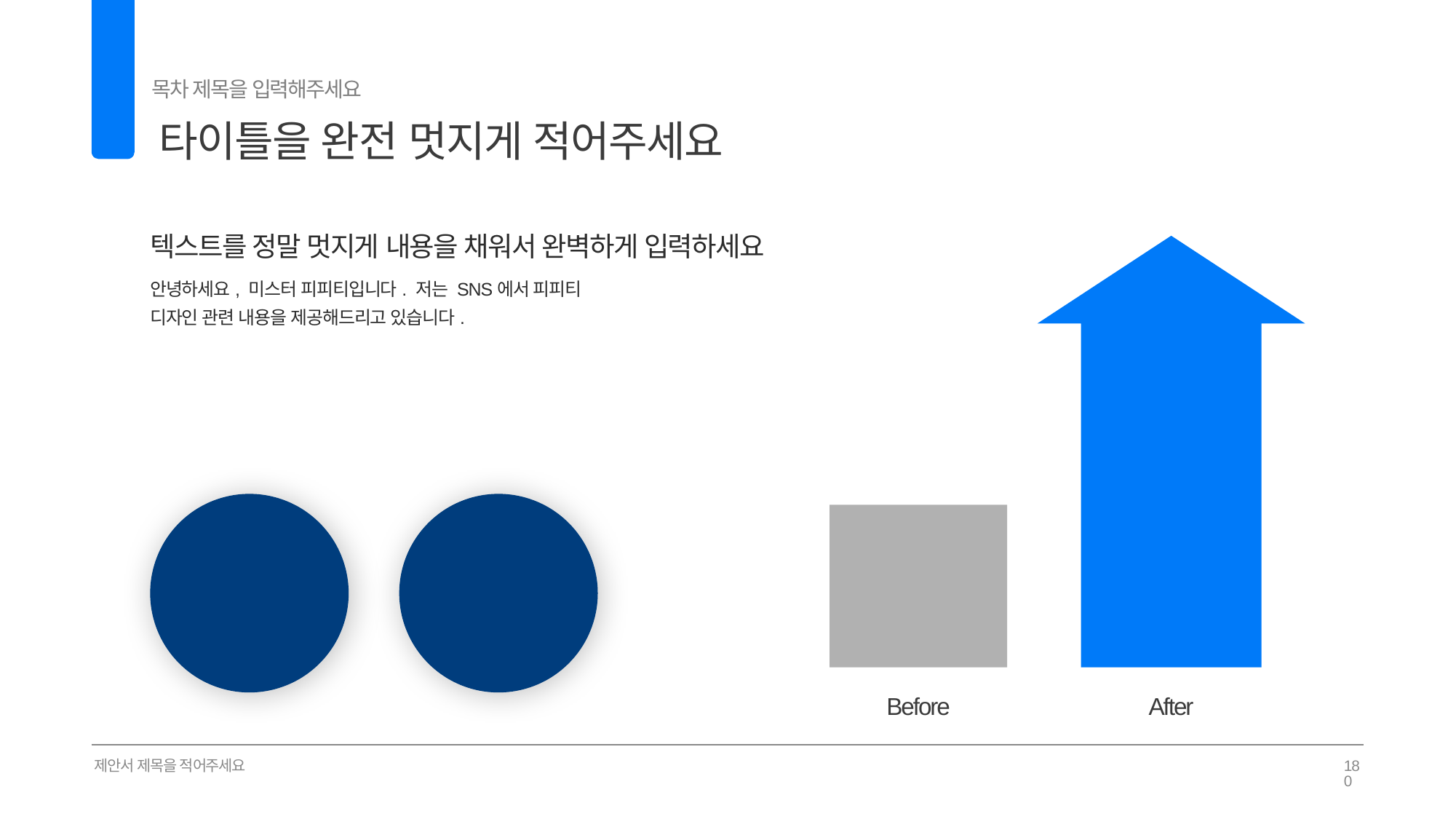

목차 제목을 입력해주세요
타이틀을 완전 멋지게 적어주세요
02
텍스트를 정말 멋지게 내용을 채워서 완벽하게 입력하세요
안녕하세요, 미스터 피피티입니다. 저는 SNS에서 피피티 디자인 관련 내용을 제공해드리고 있습니다.

키워드
3배 상승
키워드
+30,000
Before
After
제안서 제목을 적어주세요
180